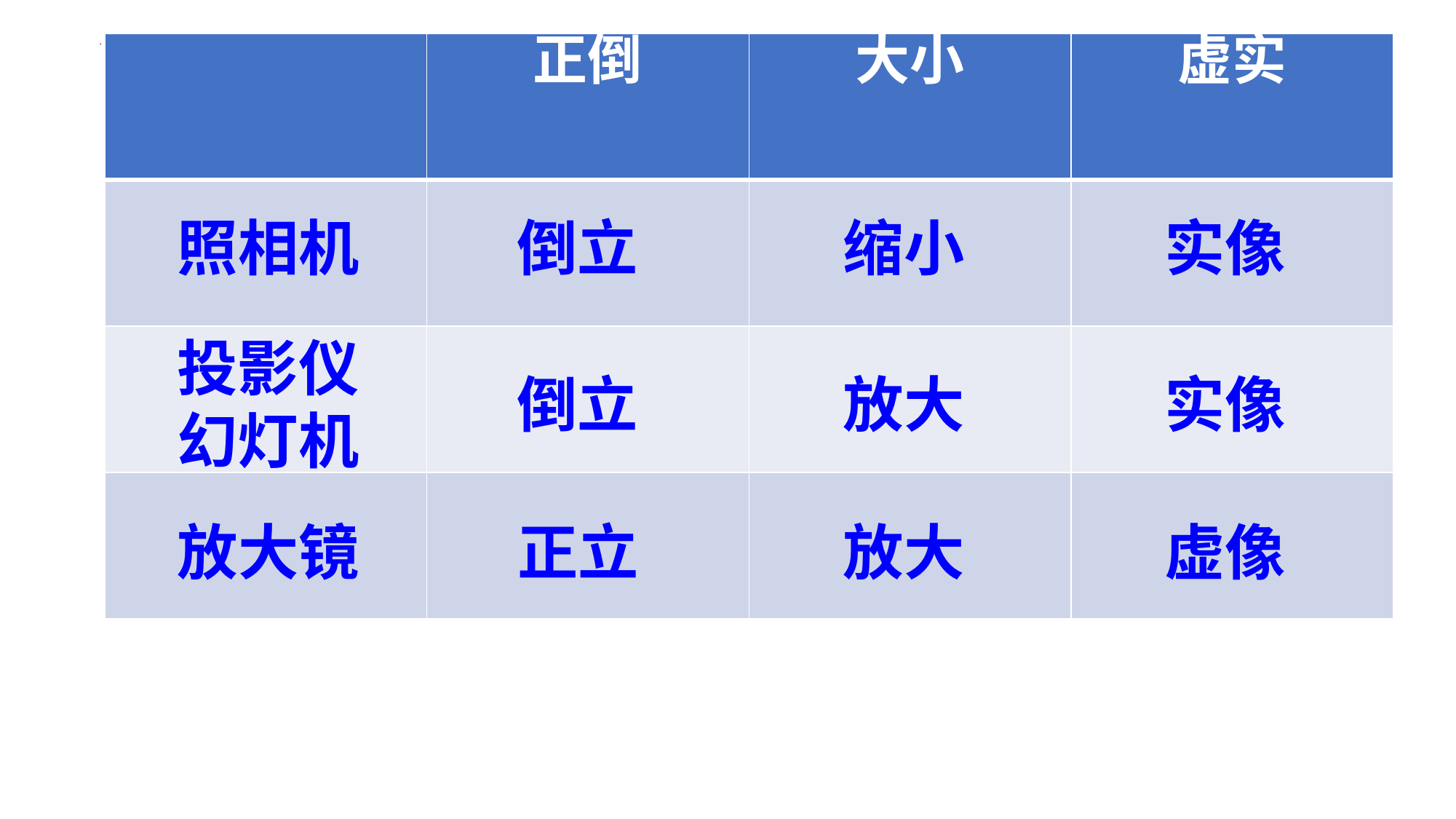

|  | 正倒 | 大小 | 虚实 |
| --- | --- | --- | --- |
|  |  |  |  |
|  |  |  |  |
|  |  |  |  |
照相机
倒立
缩小
实像
投影仪
幻灯机
倒立
放大
实像
放大镜
正立
放大
虚像